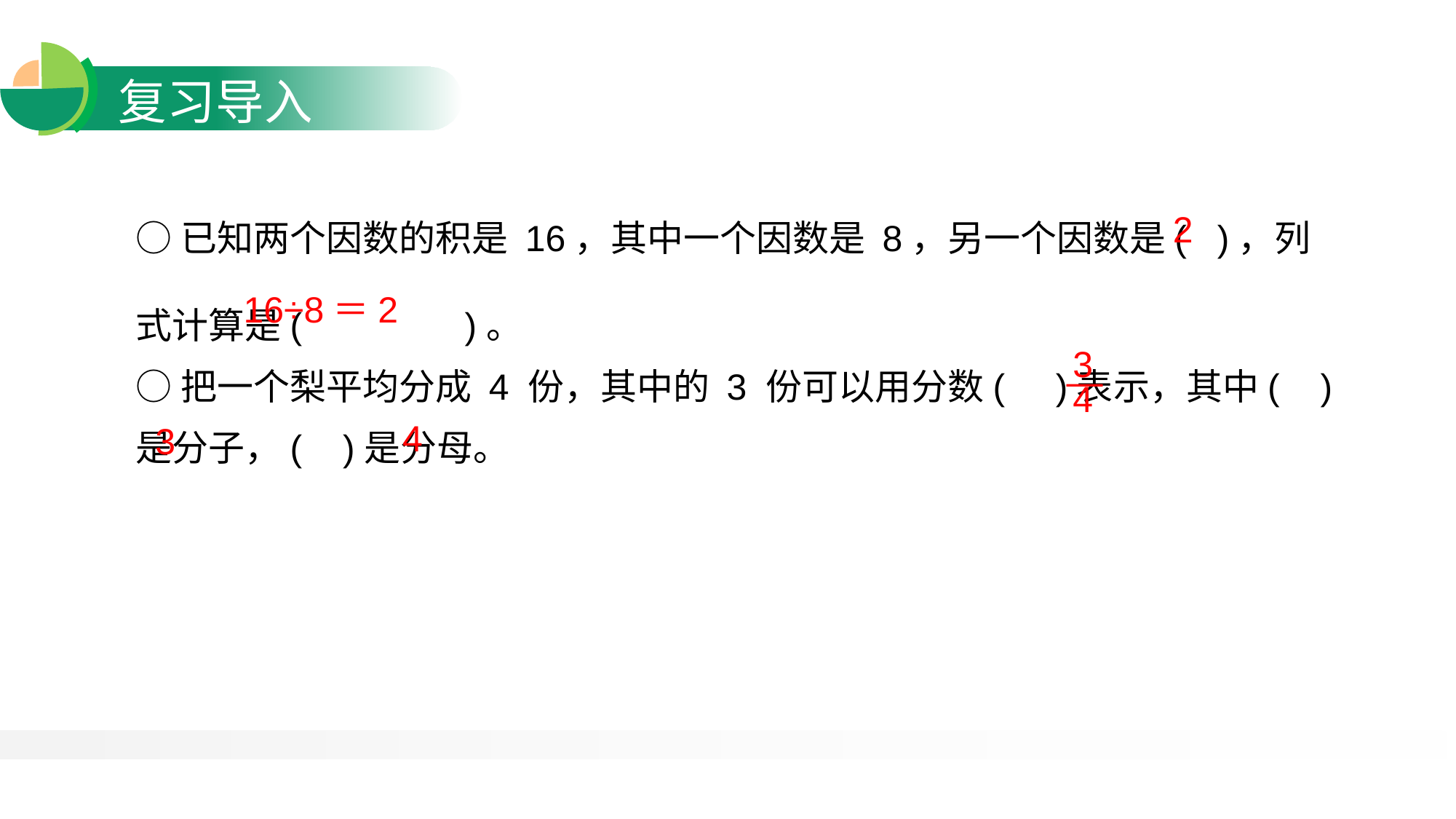

○已知两个因数的积是 16，其中一个因数是 8，另一个因数是(   )，列式计算是(                )。
○把一个梨平均分成 4 份，其中的 3 份可以用分数(     )表示，其中(    )是分子，(    )是分母。
2
16÷8＝2
3
4
—
4
3